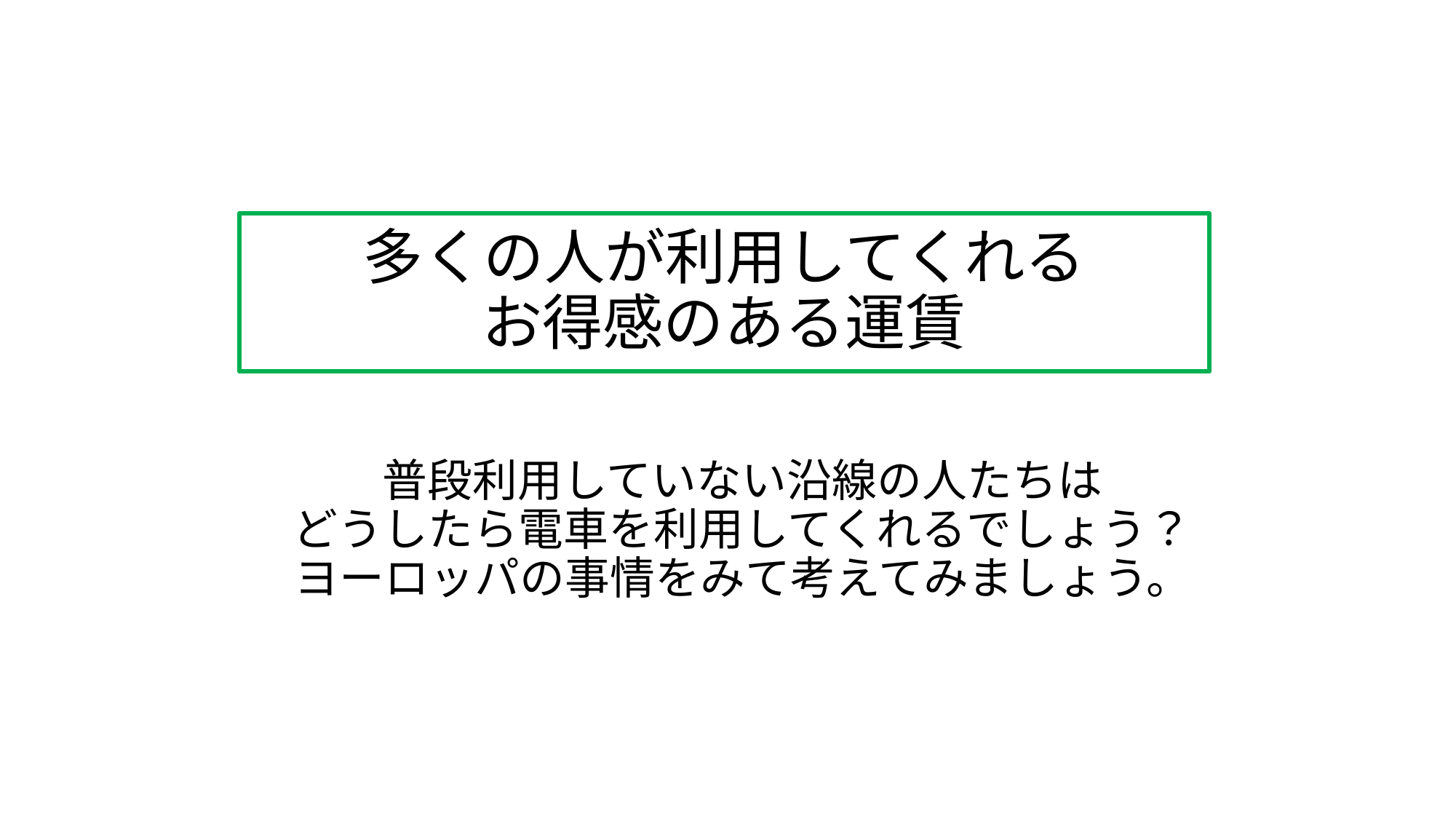

# 多くの人が利用してくれる お得感のある運賃
普段利用していない沿線の人たちは
どうしたら電車を利用してくれるでしょう？
ヨーロッパの事情をみて考えてみましょう。